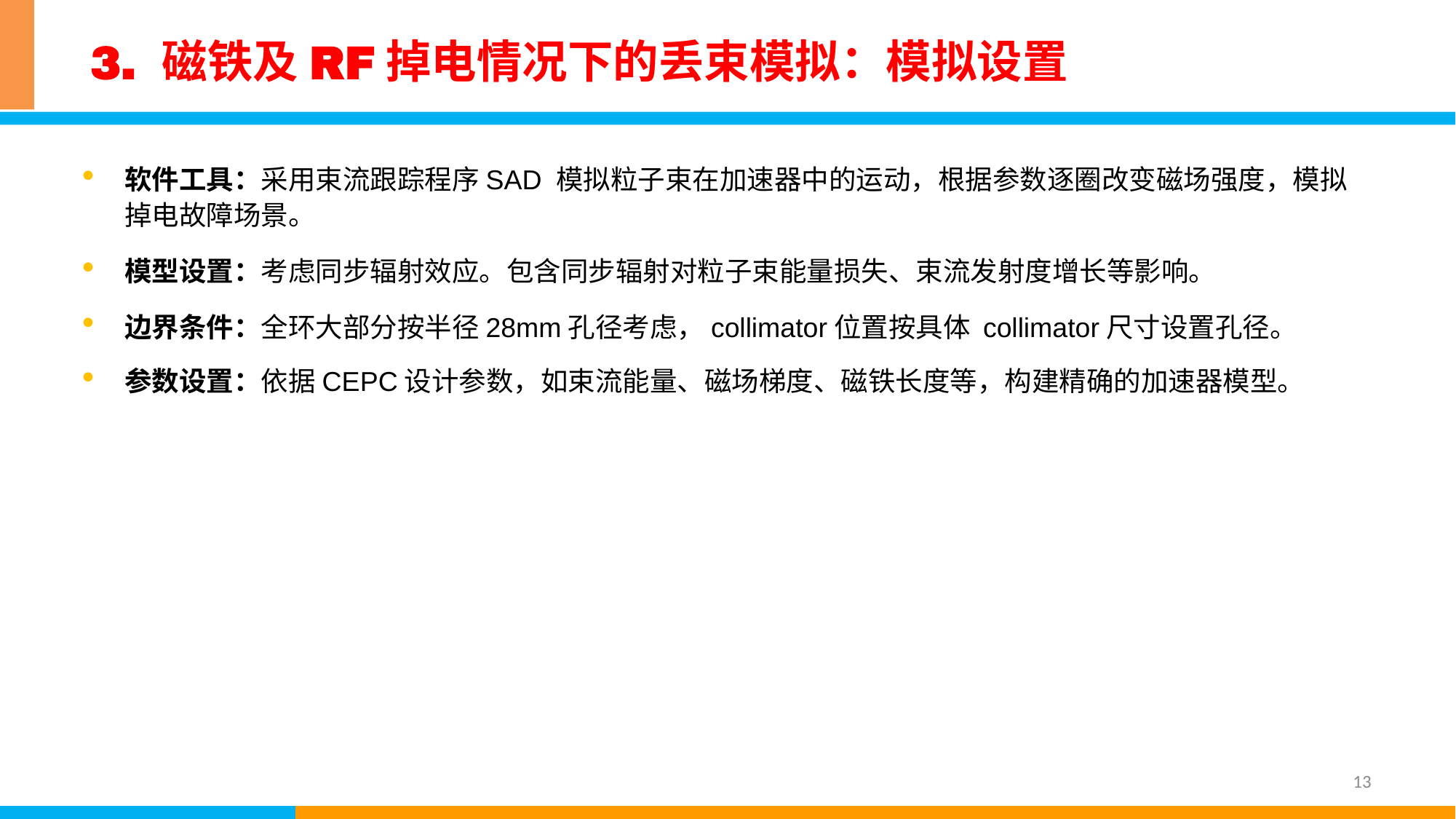

# 3. 磁铁及RF掉电情况下的丢束模拟：模拟设置
软件工具：采用束流跟踪程序SAD 模拟粒子束在加速器中的运动，根据参数逐圈改变磁场强度，模拟掉电故障场景。
模型设置：考虑同步辐射效应。包含同步辐射对粒子束能量损失、束流发射度增长等影响。
边界条件：全环大部分按半径28mm孔径考虑，collimator位置按具体 collimator尺寸设置孔径。
参数设置：依据CEPC设计参数，如束流能量、磁场梯度、磁铁长度等，构建精确的加速器模型。

13